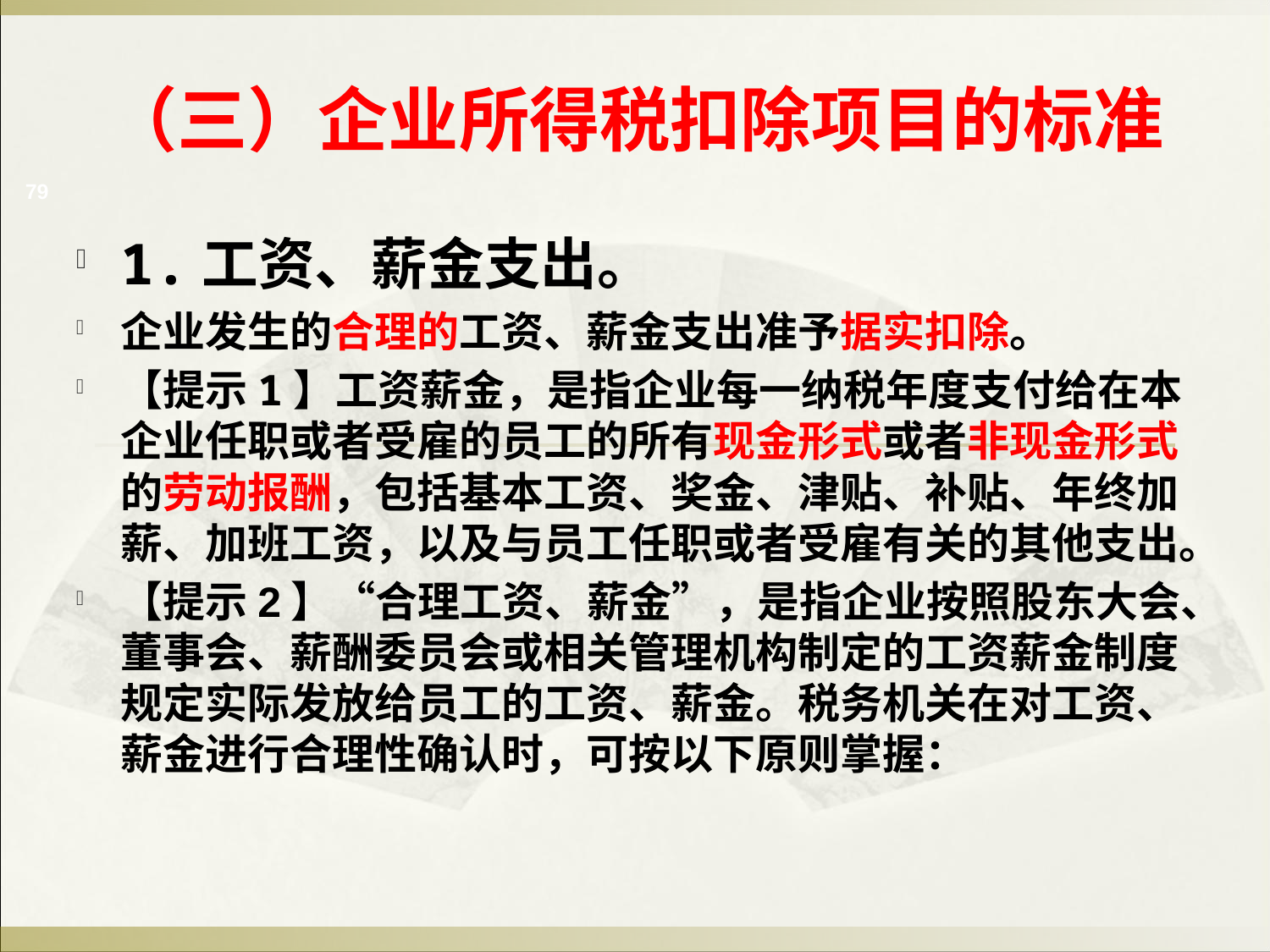

（三）企业所得税扣除项目的标准
79
1.工资、薪金支出。
企业发生的合理的工资、薪金支出准予据实扣除。
【提示1】工资薪金，是指企业每一纳税年度支付给在本企业任职或者受雇的员工的所有现金形式或者非现金形式的劳动报酬，包括基本工资、奖金、津贴、补贴、年终加薪、加班工资，以及与员工任职或者受雇有关的其他支出。
【提示2】“合理工资、薪金”，是指企业按照股东大会、董事会、薪酬委员会或相关管理机构制定的工资薪金制度规定实际发放给员工的工资、薪金。税务机关在对工资、薪金进行合理性确认时，可按以下原则掌握：